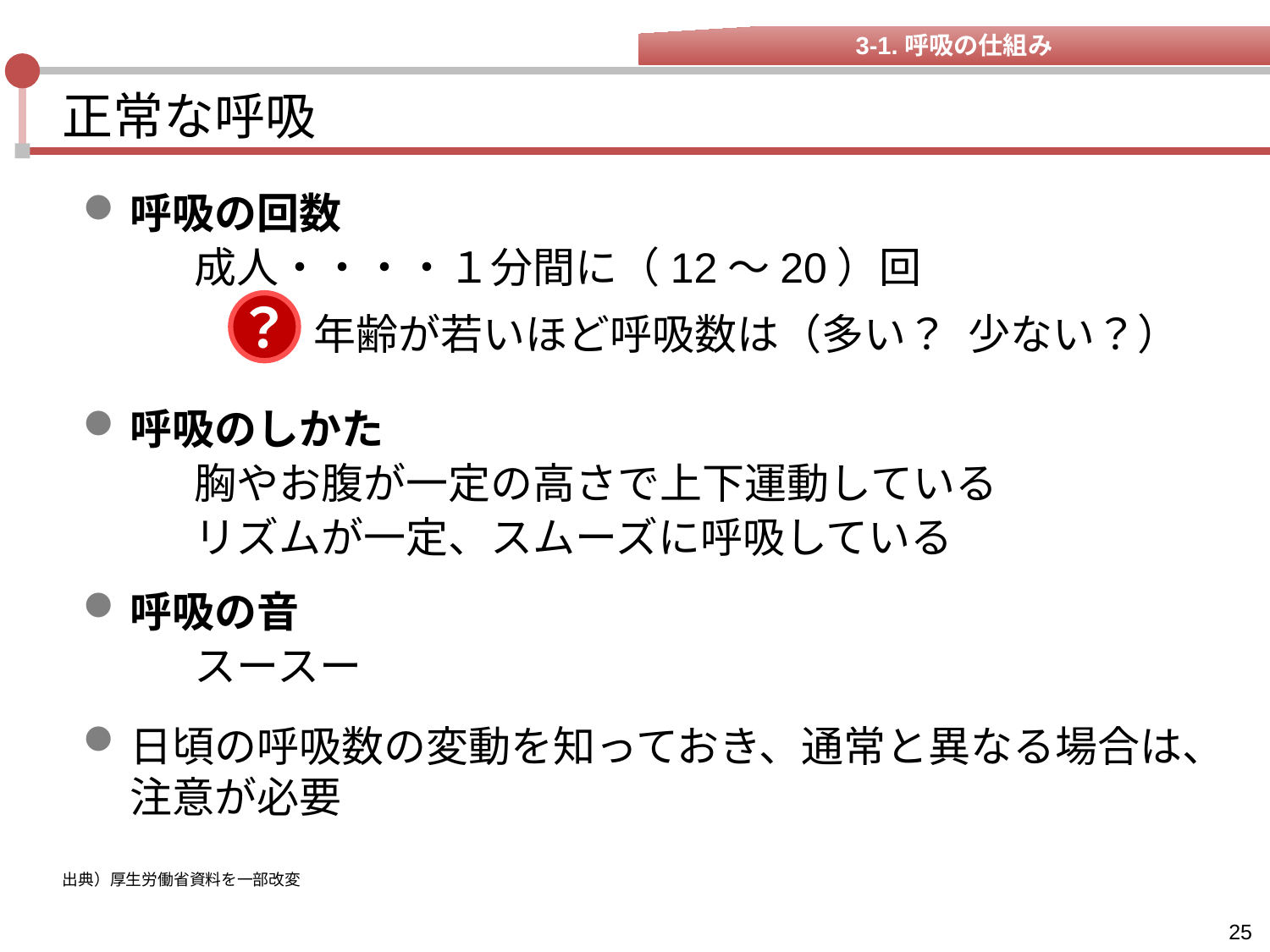

3-1.呼吸の仕組み
# 正常な呼吸
呼吸の回数
　　成人・・・・１分間に（12～20）回
　　　　 年齢が若いほど呼吸数は（多い？  少ない？）

呼吸のしかた
　　胸やお腹が一定の高さで上下運動している
　　リズムが一定、スムーズに呼吸している

呼吸の音
　　スースー

日頃の呼吸数の変動を知っておき、通常と異なる場合は、注意が必要

？

出典）厚生労働省資料を一部改変
25